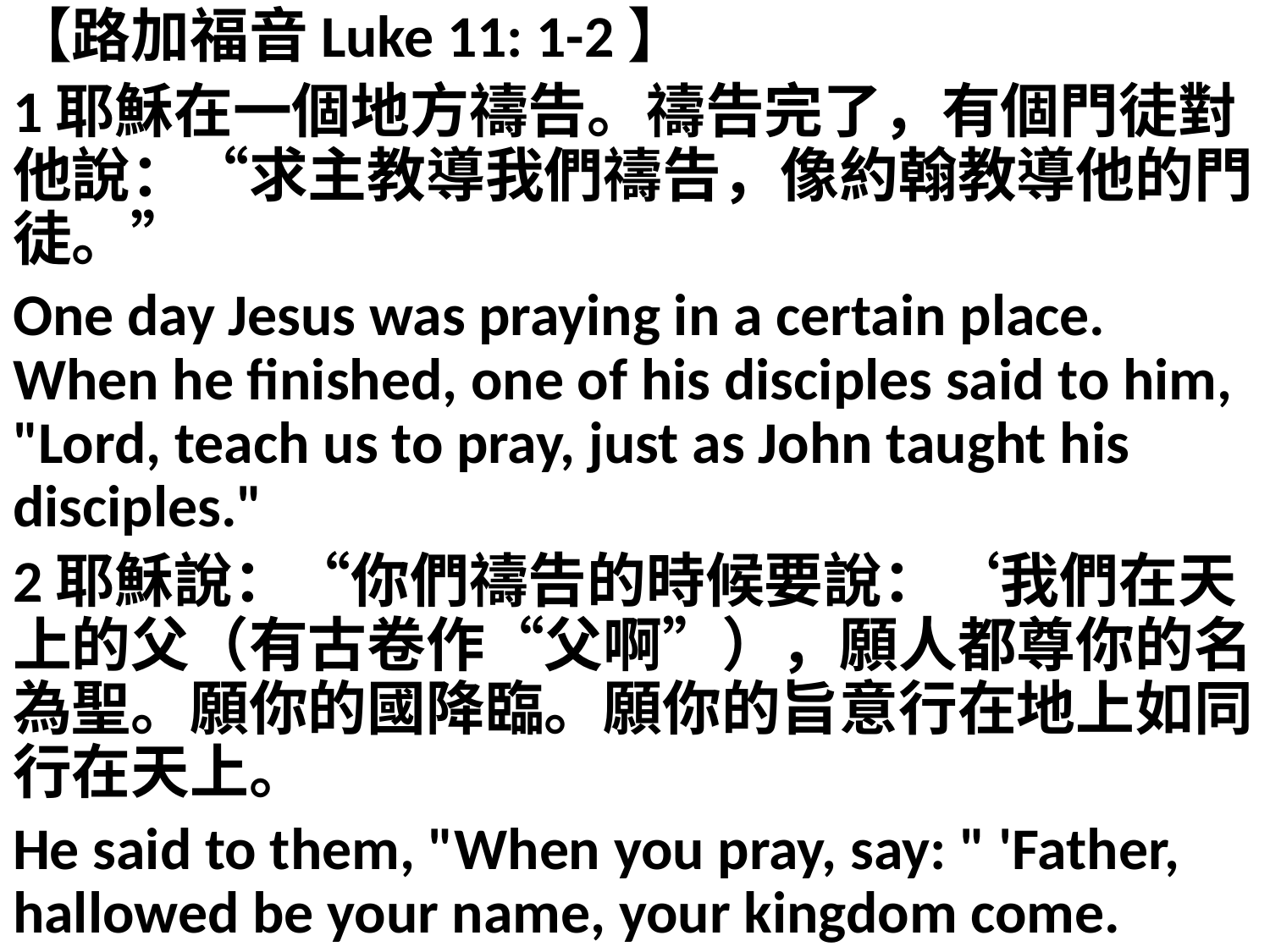

【路加福音Luke 11: 1-2】
1耶穌在一個地方禱告。禱告完了，有個門徒對他說：“求主教導我們禱告，像約翰教導他的門徒。”
One day Jesus was praying in a certain place. When he finished, one of his disciples said to him, "Lord, teach us to pray, just as John taught his disciples."
2耶穌說：“你們禱告的時候要說：‘我們在天上的父（有古卷作“父啊”），願人都尊你的名為聖。願你的國降臨。願你的旨意行在地上如同行在天上。
He said to them, "When you pray, say: " 'Father, hallowed be your name, your kingdom come.